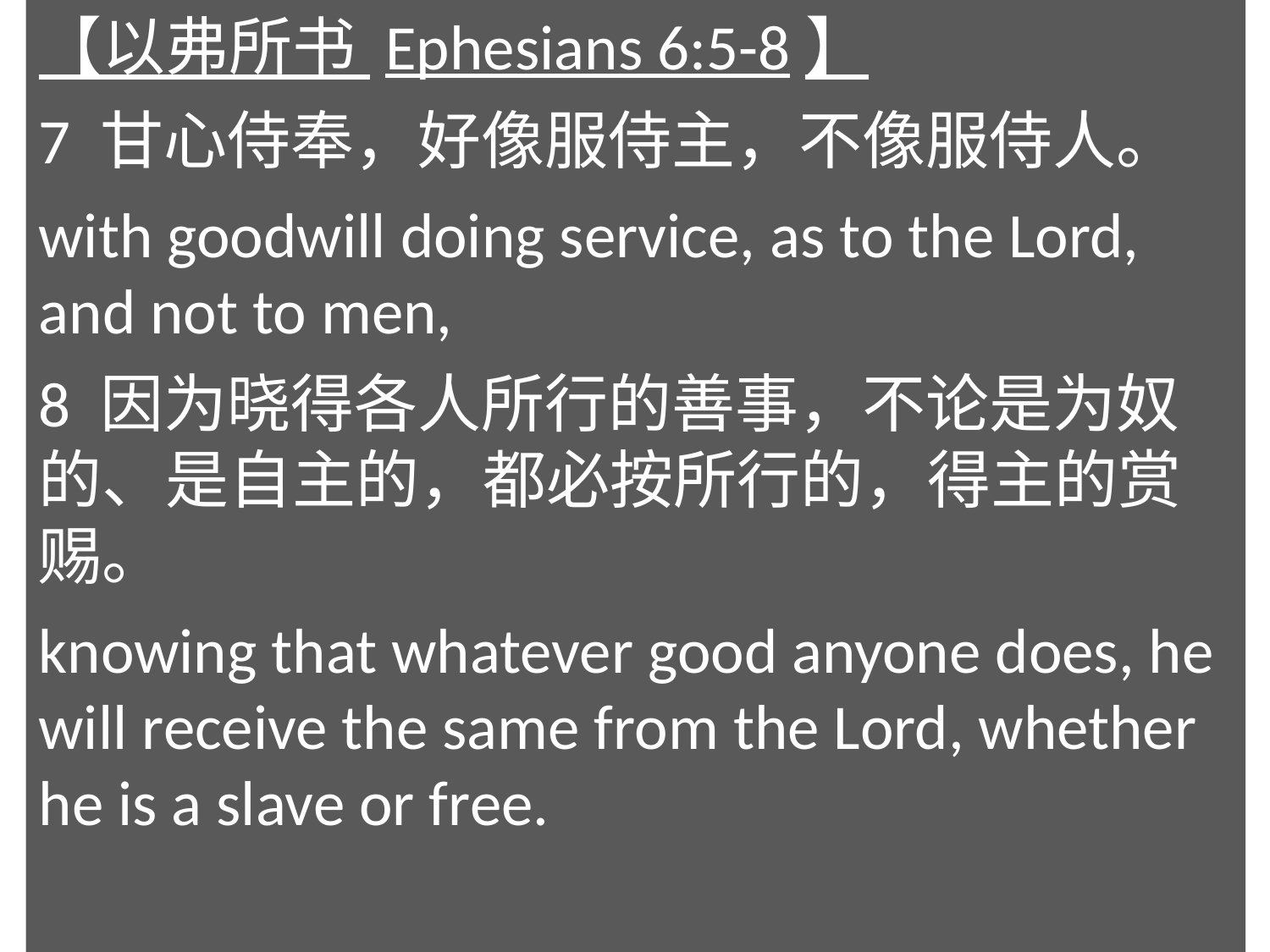

【以弗所书 Ephesians 6:5-8】
7 甘心侍奉，好像服侍主，不像服侍人。
with goodwill doing service, as to the Lord, and not to men,
8 因为晓得各人所行的善事，不论是为奴的、是自主的，都必按所行的，得主的赏赐。
knowing that whatever good anyone does, he will receive the same from the Lord, whether he is a slave or free.